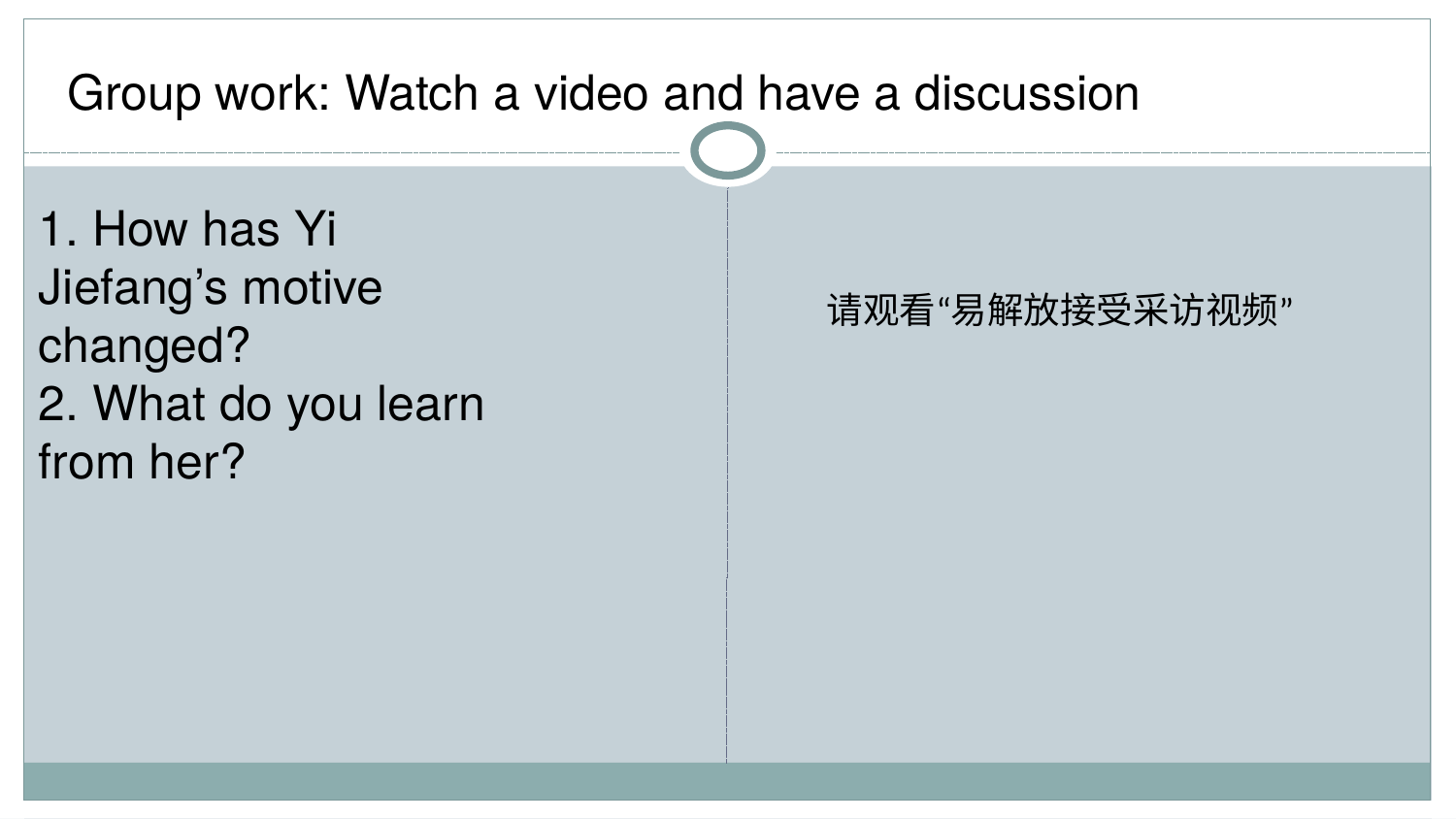

Group work: Watch a video and have a discussion
1. How has Yi Jiefang’s motive changed?
2. What do you learn from her?
请观看“易解放接受采访视频”